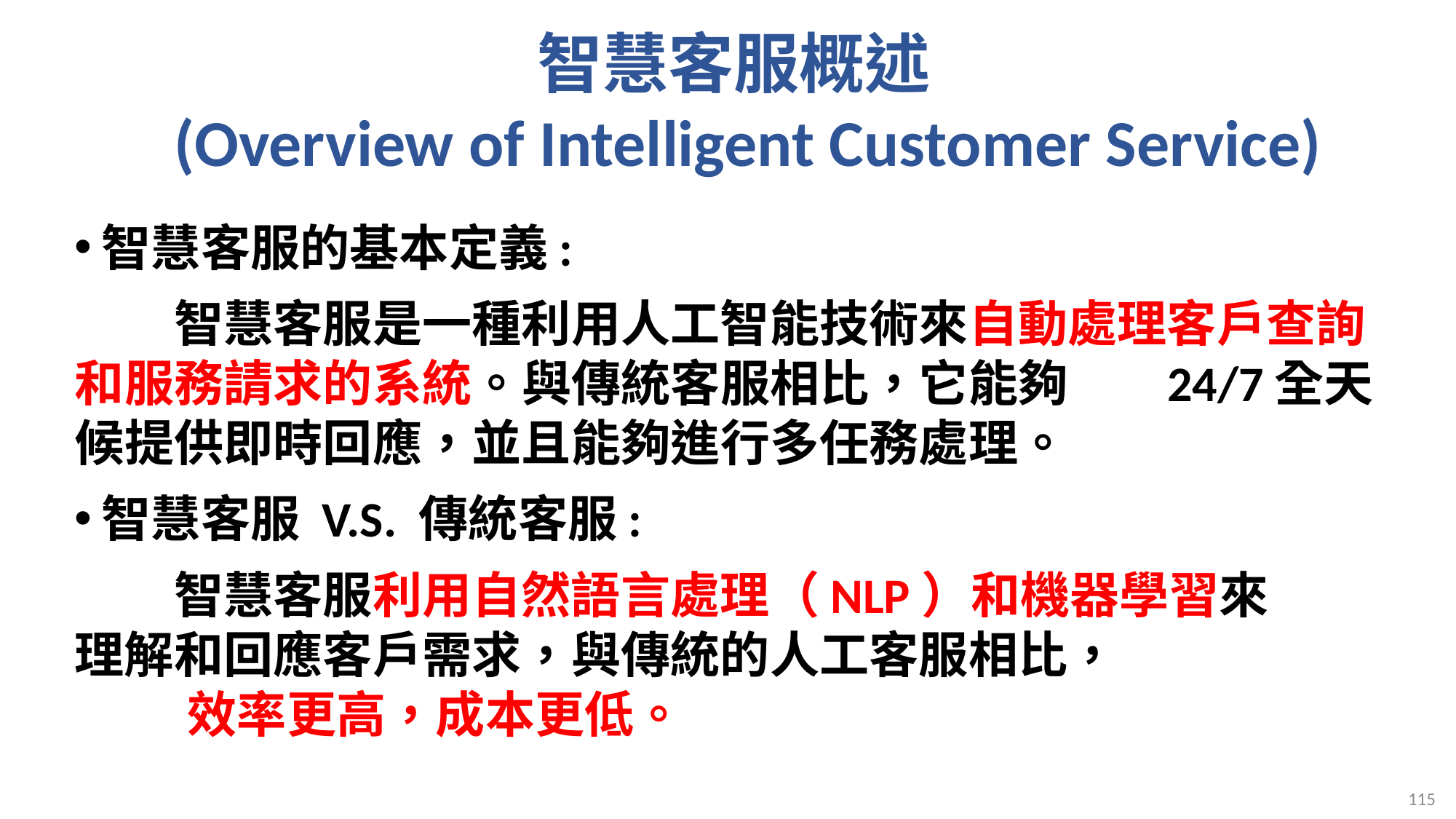

# 智慧客服概述 (Overview of Intelligent Customer Service)
智慧客服的基本定義:
	智慧客服是一種利用人工智能技術來自動處理客戶	查詢和服務請求的系統。與傳統客服相比，它能夠	24/7全天候提供即時回應，並且能夠進行多任務處理。
智慧客服 V.S. 傳統客服:
	智慧客服利用自然語言處理（NLP）和機器學習來	理解	和回應客戶需求，與傳統的人工客服相比，
          效率更高，成本更低。
115